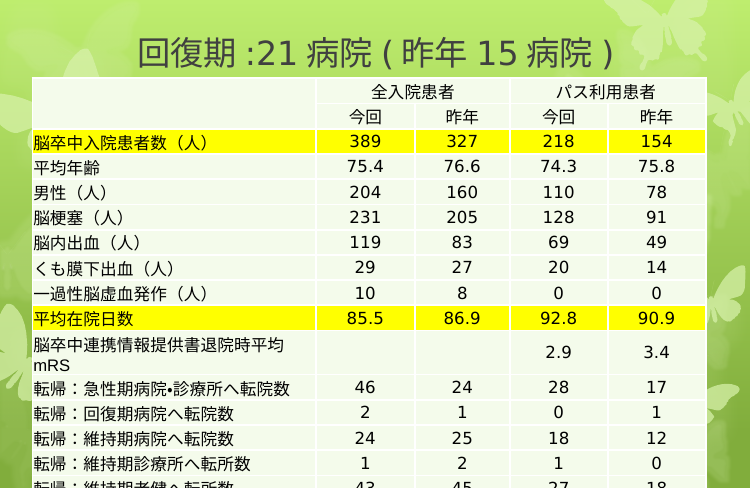

# 回復期:21病院(昨年15病院)
|  | 全入院患者 |  | パス利用患者 |  |
| --- | --- | --- | --- | --- |
|  | 今回 | 昨年 | 今回 | 昨年 |
| 脳卒中入院患者数（人） | 389 | 327 | 218 | 154 |
| 平均年齢 | 75.4 | 76.6 | 74.3 | 75.8 |
| 男性（人） | 204 | 160 | 110 | 78 |
| 脳梗塞（人） | 231 | 205 | 128 | 91 |
| 脳内出血（人） | 119 | 83 | 69 | 49 |
| くも膜下出血（人） | 29 | 27 | 20 | 14 |
| 一過性脳虚血発作（人） | 10 | 8 | 0 | 0 |
| 平均在院日数 | 85.5 | 86.9 | 92.8 | 90.9 |
| 脳卒中連携情報提供書退院時平均mRS |  |  | 2.9 | 3.4 |
| 転帰：急性期病院・診療所へ転院数 | 46 | 24 | 28 | 17 |
| 転帰：回復期病院へ転院数 | 2 | 1 | 0 | 1 |
| 転帰：維持期病院へ転院数 | 24 | 25 | 18 | 12 |
| 転帰：維持期診療所へ転所数 | 1 | 2 | 1 | 0 |
| 転帰：維持期老健へ転所数 | 43 | 45 | 27 | 18 |
| 転帰：在宅復帰患者数 | 244(63%) | 207(63%) | 140(64%) | 105(72%) |
| 転帰：死亡数 | 26 | 16 | 4 | 1 |